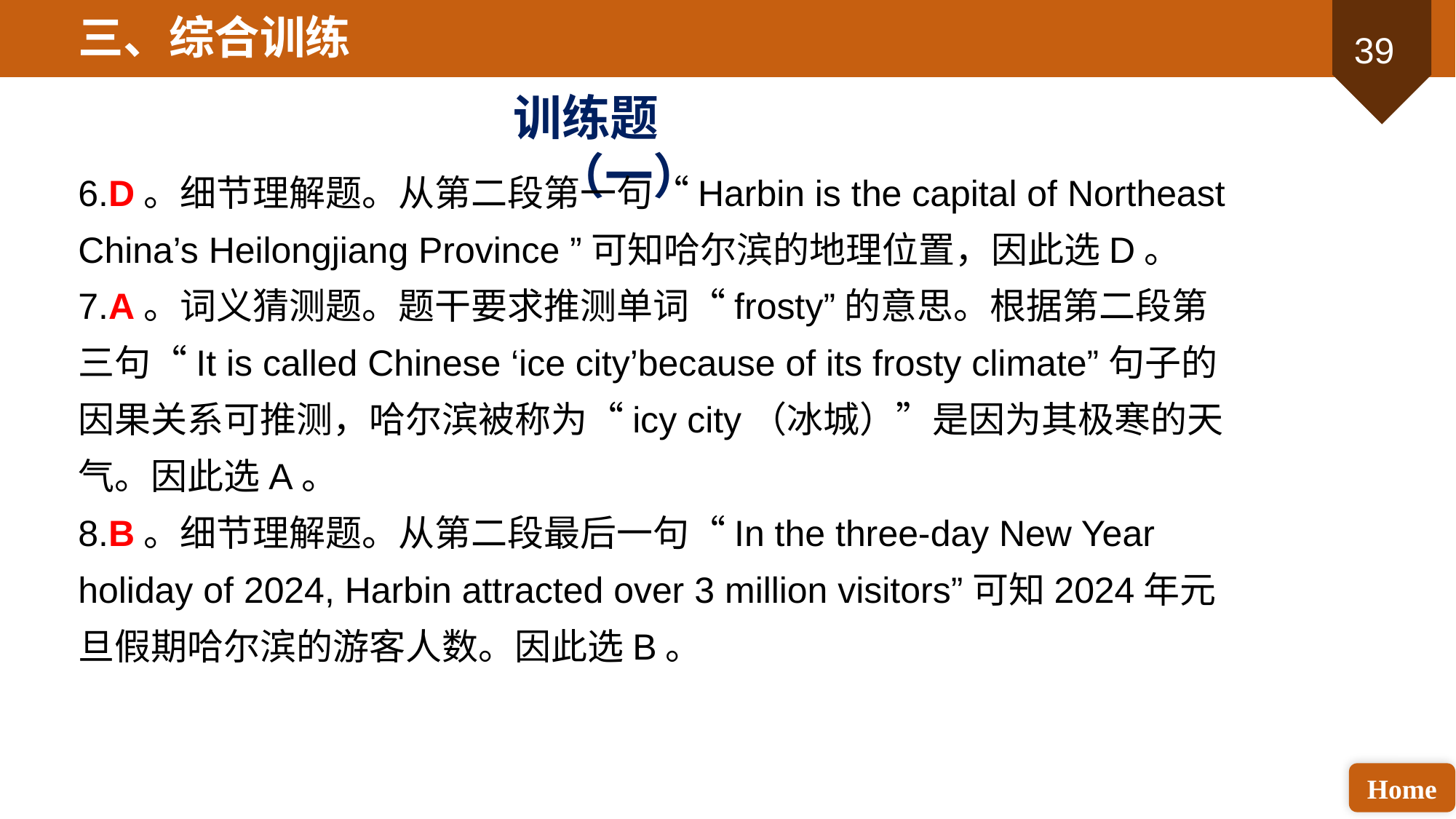

三、综合训练
训练题（一）
6.D。细节理解题。从第二段第一句“Harbin is the capital of Northeast China’s Heilongjiang Province ”可知哈尔滨的地理位置，因此选D。
7.A。词义猜测题。题干要求推测单词“frosty”的意思。根据第二段第三句“It is called Chinese ‘ice city’because of its frosty climate”句子的因果关系可推测，哈尔滨被称为“icy city（冰城）”是因为其极寒的天气。因此选A。
8.B。细节理解题。从第二段最后一句“In the three-day New Year holiday of 2024, Harbin attracted over 3 million visitors”可知2024年元旦假期哈尔滨的游客人数。因此选B。